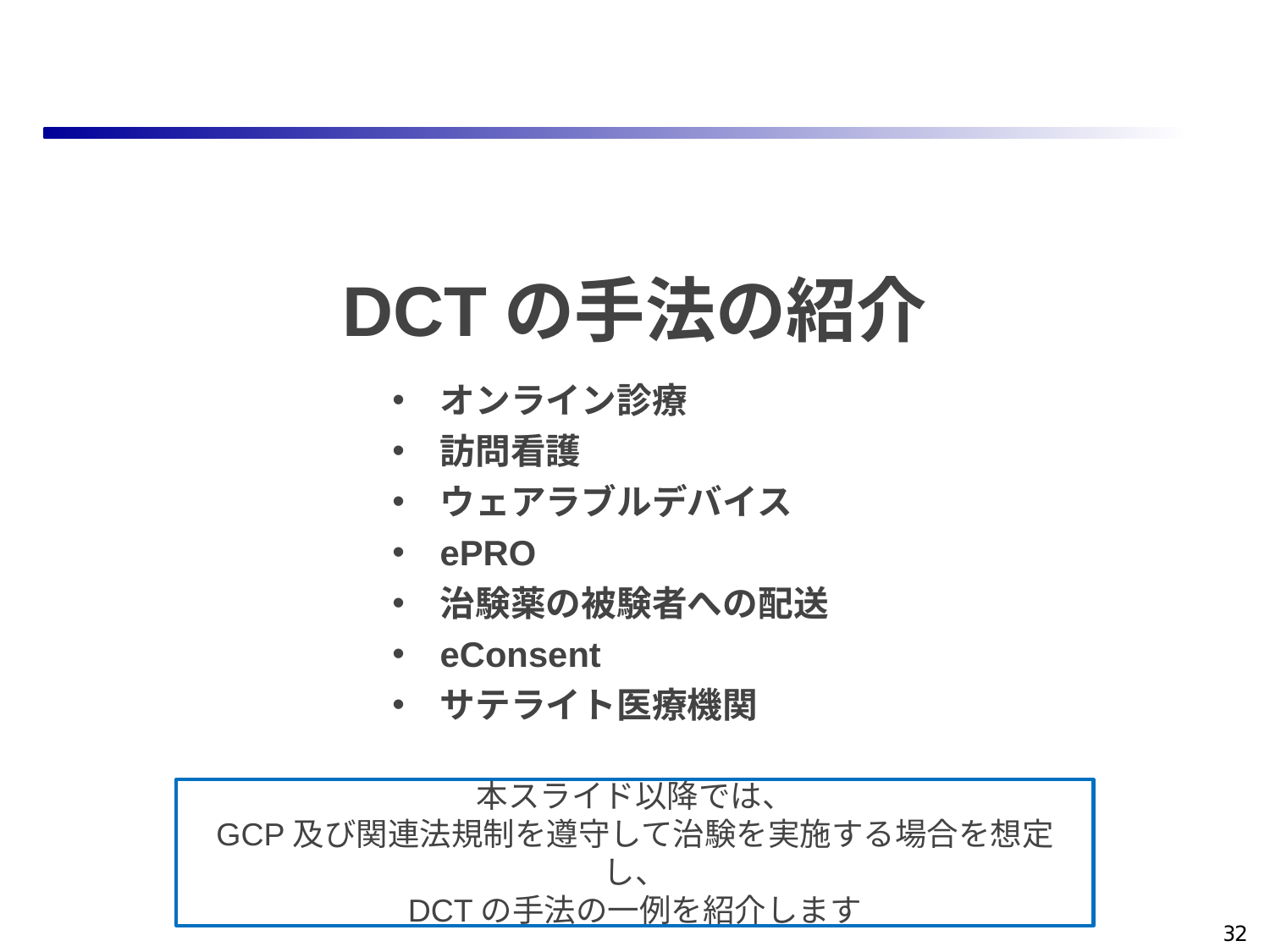

# DCTの手法の紹介
オンライン診療
訪問看護
ウェアラブルデバイス
ePRO
治験薬の被験者への配送
eConsent
サテライト医療機関
本スライド以降では、
GCP及び関連法規制を遵守して治験を実施する場合を想定し、
DCTの手法の一例を紹介します
32